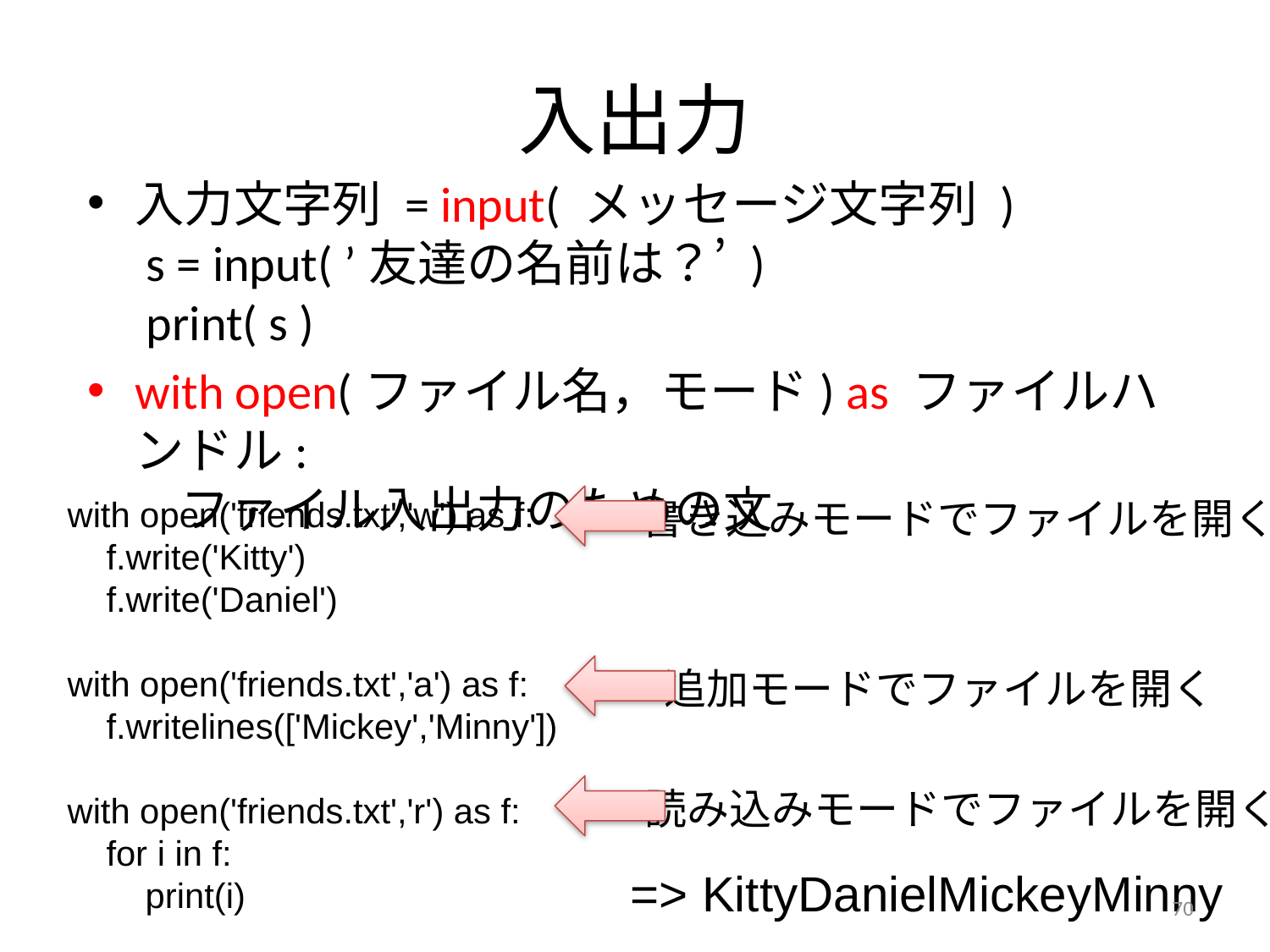

# 入出力
入力文字列 = input( メッセージ文字列 )
 s = input( ’友達の名前は？’ )
 print( s )
with open(ファイル名，モード) as ファイルハンドル:
   ファイル入出力のための文

with open('friends.txt','w') as f:
    f.write('Kitty')
    f.write('Daniel')

with open('friends.txt','a') as f:
    f.writelines(['Mickey','Minny'])

with open('friends.txt','r') as f:
    for i in f:
        print(i)

書き込みモードでファイルを開く

追加モードでファイルを開く

読み込みモードでファイルを開く
=> KittyDanielMickeyMinny
70